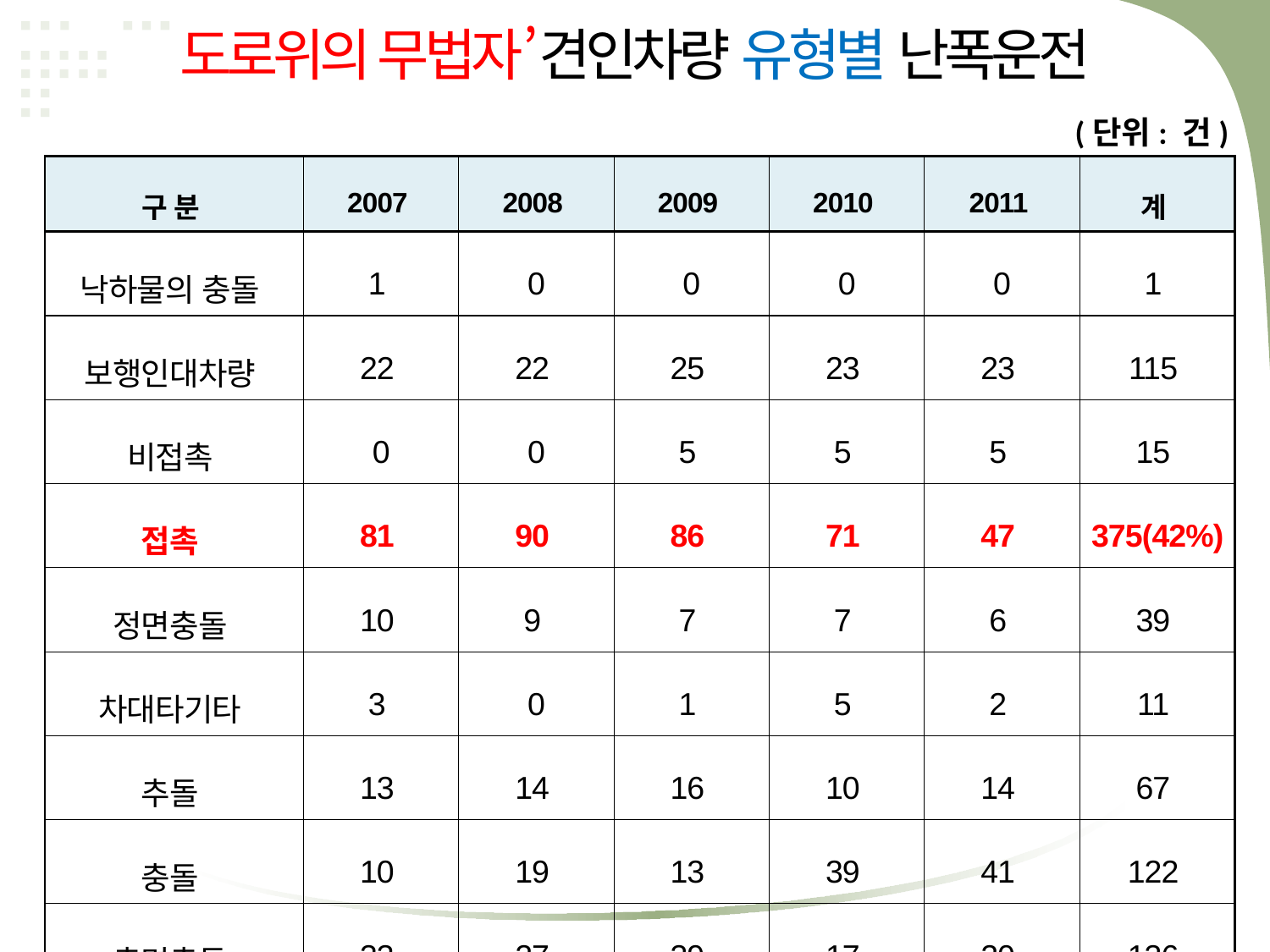

도로위의 무법자’견인차량 유형별 난폭운전
(단위: 건)
| 구 분 | 2007 | 2008 | 2009 | 2010 | 2011 | 계 |
| --- | --- | --- | --- | --- | --- | --- |
| 낙하물의 충돌 | 1 | 0 | 0 | 0 | 0 | 1 |
| 보행인대차량 | 22 | 22 | 25 | 23 | 23 | 115 |
| 비접촉 | 0 | 0 | 5 | 5 | 5 | 15 |
| 접촉 | 81 | 90 | 86 | 71 | 47 | 375(42%) |
| 정면충돌 | 10 | 9 | 7 | 7 | 6 | 39 |
| 차대타기타 | 3 | 0 | 1 | 5 | 2 | 11 |
| 추돌 | 13 | 14 | 16 | 10 | 14 | 67 |
| 충돌 | 10 | 19 | 13 | 39 | 41 | 122 |
| 측면충돌 | 33 | 27 | 39 | 17 | 20 | 136 |
| 후진 | 4 | 1 | 2 | 1 | 3 | 11 |
| 계 | 177 | 182 | 194 | 178 | 161 | 892 |